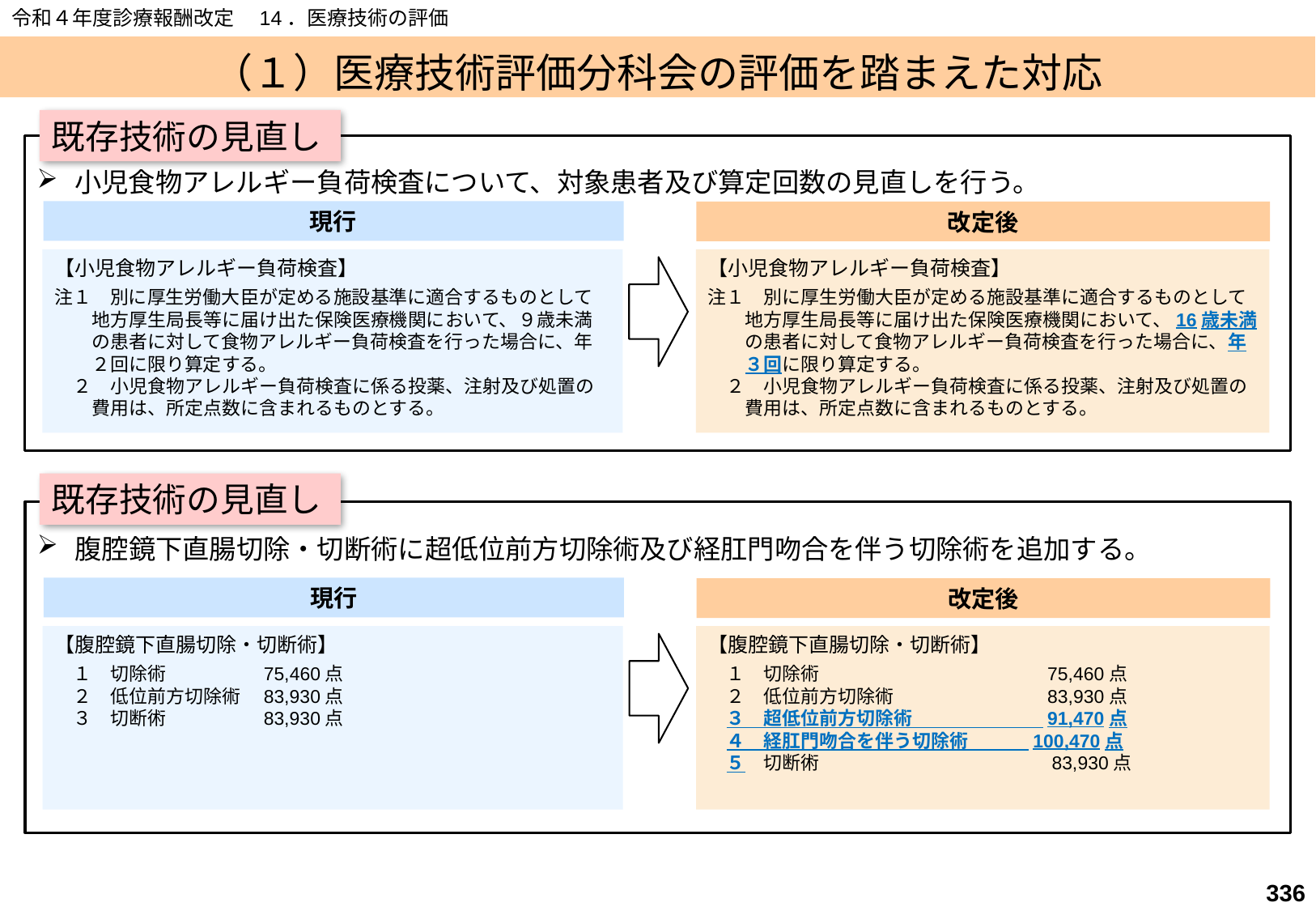

令和４年度診療報酬改定　14．医療技術の評価

# （１）医療技術評価分科会の評価を踏まえた対応
既存技術の見直し

小児食物アレルギー負荷検査について、対象患者及び算定回数の見直しを行う。

現行
改定後
【小児食物アレルギー負荷検査】

注１　別に厚生労働大臣が定める施設基準に適合するものとして地方厚生局長等に届け出た保険医療機関において、９歳未満の患者に対して食物アレルギー負荷検査を行った場合に、年２回に限り算定する。
２　小児食物アレルギー負荷検査に係る投薬、注射及び処置の費用は、所定点数に含まれるものとする。
【小児食物アレルギー負荷検査】

注１　別に厚生労働大臣が定める施設基準に適合するものとして地方厚生局長等に届け出た保険医療機関において、16歳未満の患者に対して食物アレルギー負荷検査を行った場合に、年３回に限り算定する。
２　小児食物アレルギー負荷検査に係る投薬、注射及び処置の費用は、所定点数に含まれるものとする。

出典：日本肝臓学会提案書より引用
既存技術の見直し

腹腔鏡下直腸切除・切断術に超低位前方切除術及び経肛門吻合を伴う切除術を追加する。

現行
改定後
【腹腔鏡下直腸切除・切断術】

　１　切除術　　　　　75,460点
　２　低位前方切除術　83,930点
　３　切断術　　　　　83,930点
【腹腔鏡下直腸切除・切断術】

　１　切除術　　　　　　　　　　　　75,460点
　２　低位前方切除術　　　　　　　　83,930点
　３　超低位前方切除術　　　　　　　91,470点
　４　経肛門吻合を伴う切除術　　　 100,470点
　５　切断術　　　　　　　　　　　　 83,930点

出典：日本肝臓学会提案書より引用